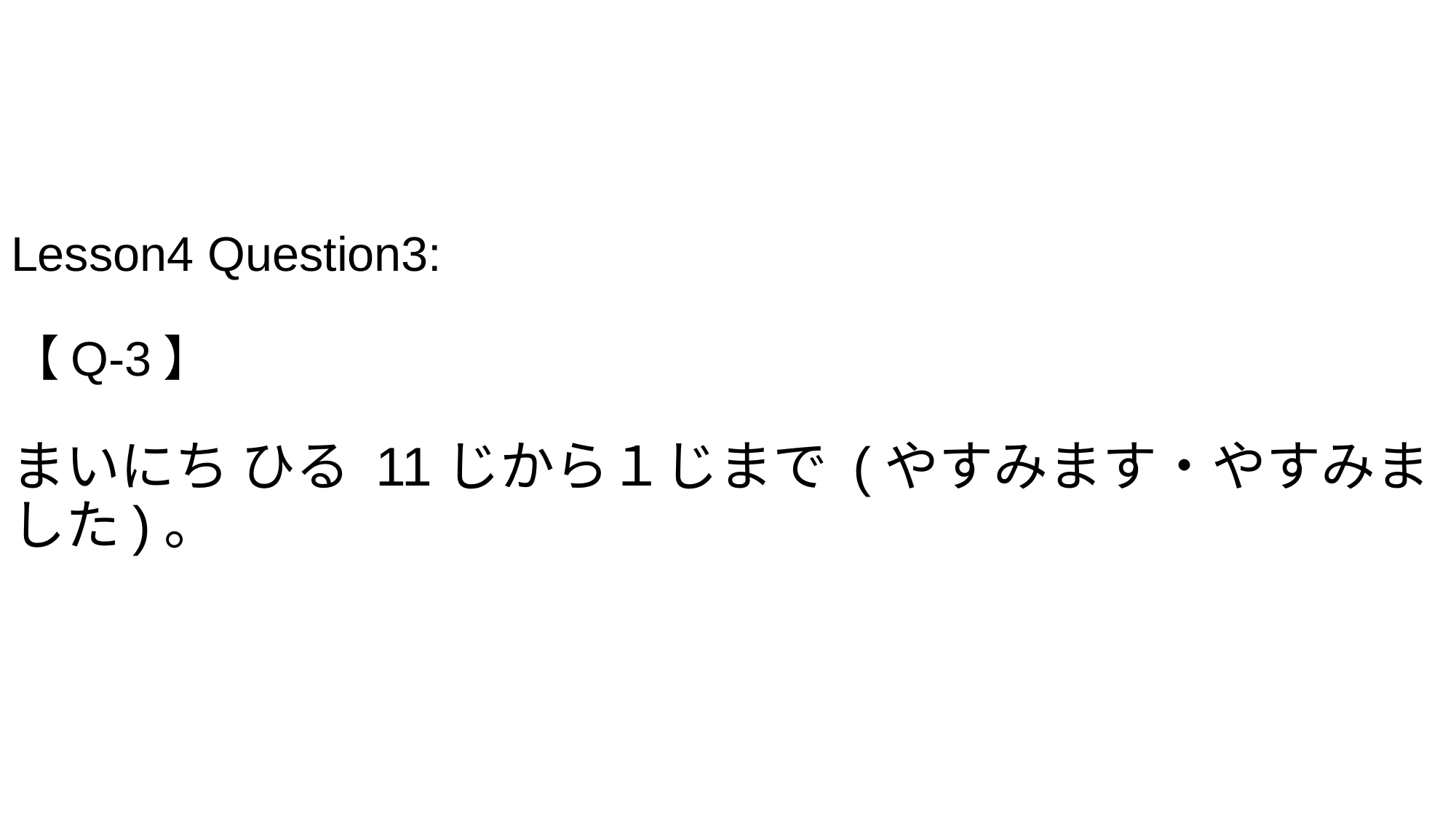

# Lesson4 Question3: 【Q-3】 まいにち ひる 11じから１じまで (やすみます・やすみました)。